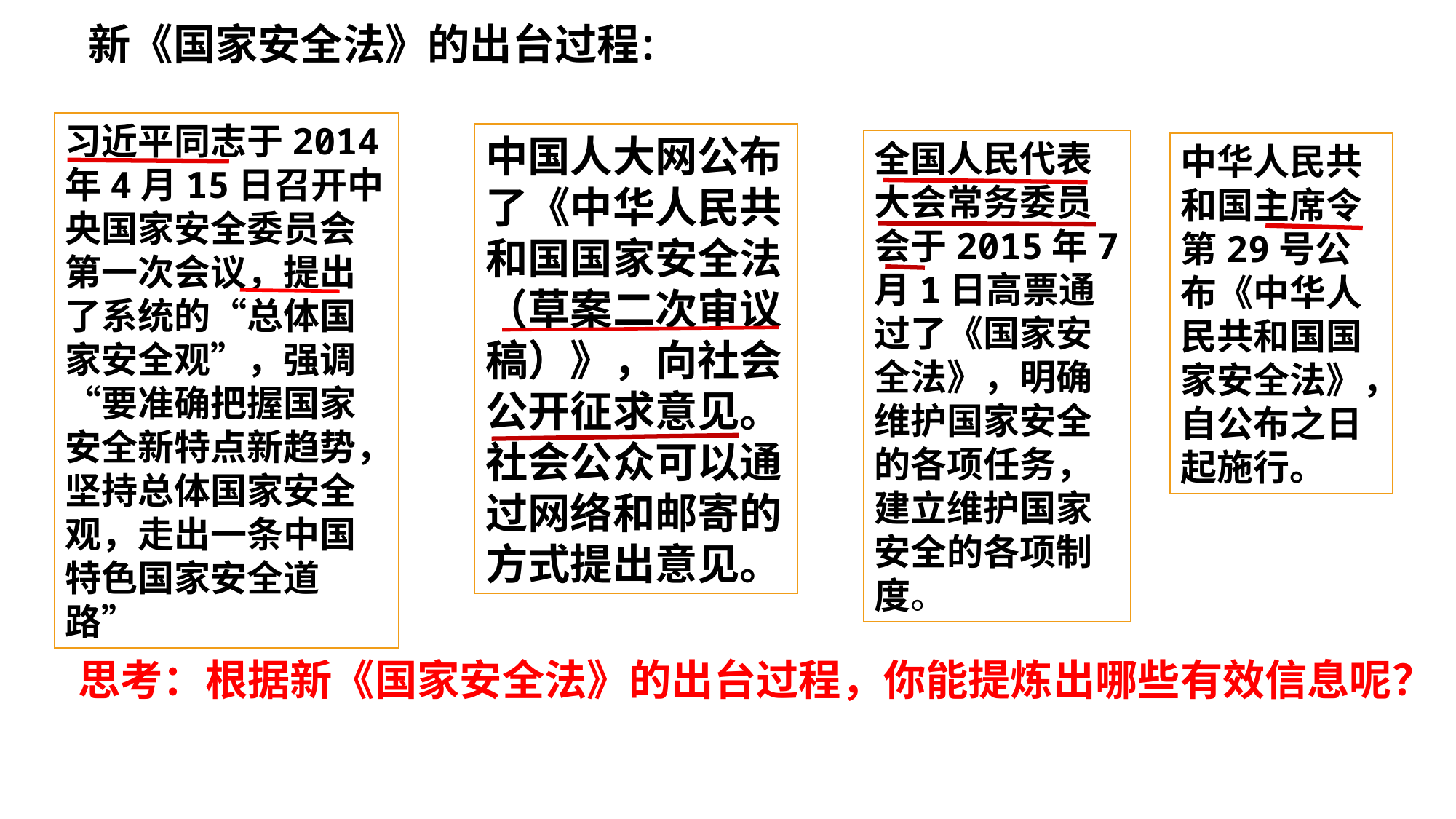

新《国家安全法》的出台过程：
习近平同志于2014年4月15日召开中央国家安全委员会第一次会议，提出了系统的“总体国家安全观”，强调“要准确把握国家安全新特点新趋势，坚持总体国家安全观，走出一条中国特色国家安全道路”
中国人大网公布了《中华人民共和国国家安全法（草案二次审议稿）》，向社会公开征求意见。社会公众可以通过网络和邮寄的方式提出意见。
全国人民代表大会常务委员会于2015年7月1日高票通过了《国家安全法》，明确维护国家安全的各项任务，建立维护国家安全的各项制度。
中华人民共和国主席令第29号公布《中华人民共和国国家安全法》，自公布之日起施行。
思考：根据新《国家安全法》的出台过程，你能提炼出哪些有效信息呢？